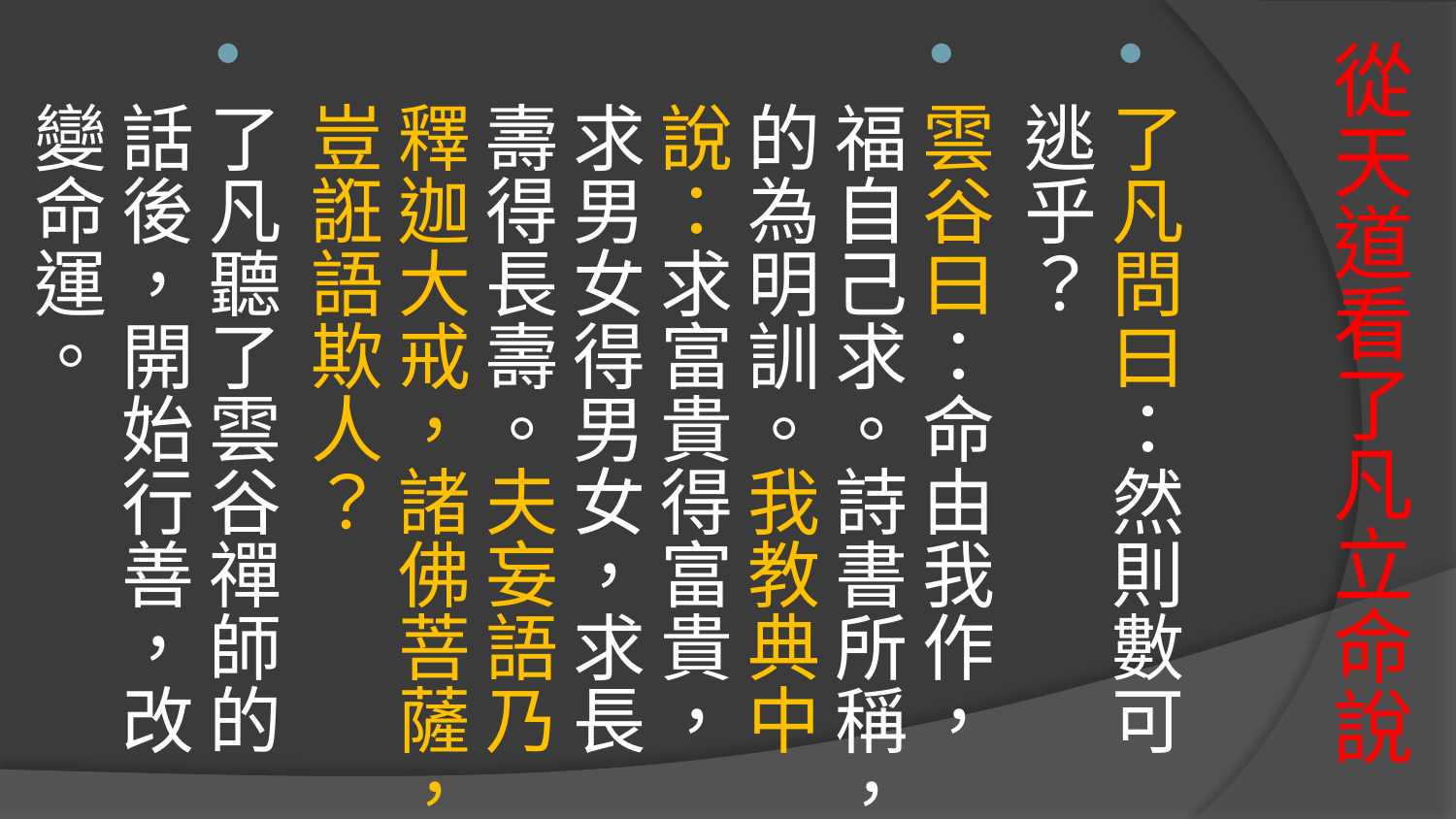

了凡問曰：然則數可逃乎？
雲谷曰：命由我作，福自己求。詩書所稱，的為明訓。我教典中說：求富貴得富貴，求男女得男女，求長壽得長壽。夫妄語乃釋迦大戒，諸佛菩薩，豈誑語欺人？
了凡聽了雲谷禪師的話後，開始行善，改變命運。
# 從天道看了凡立命說